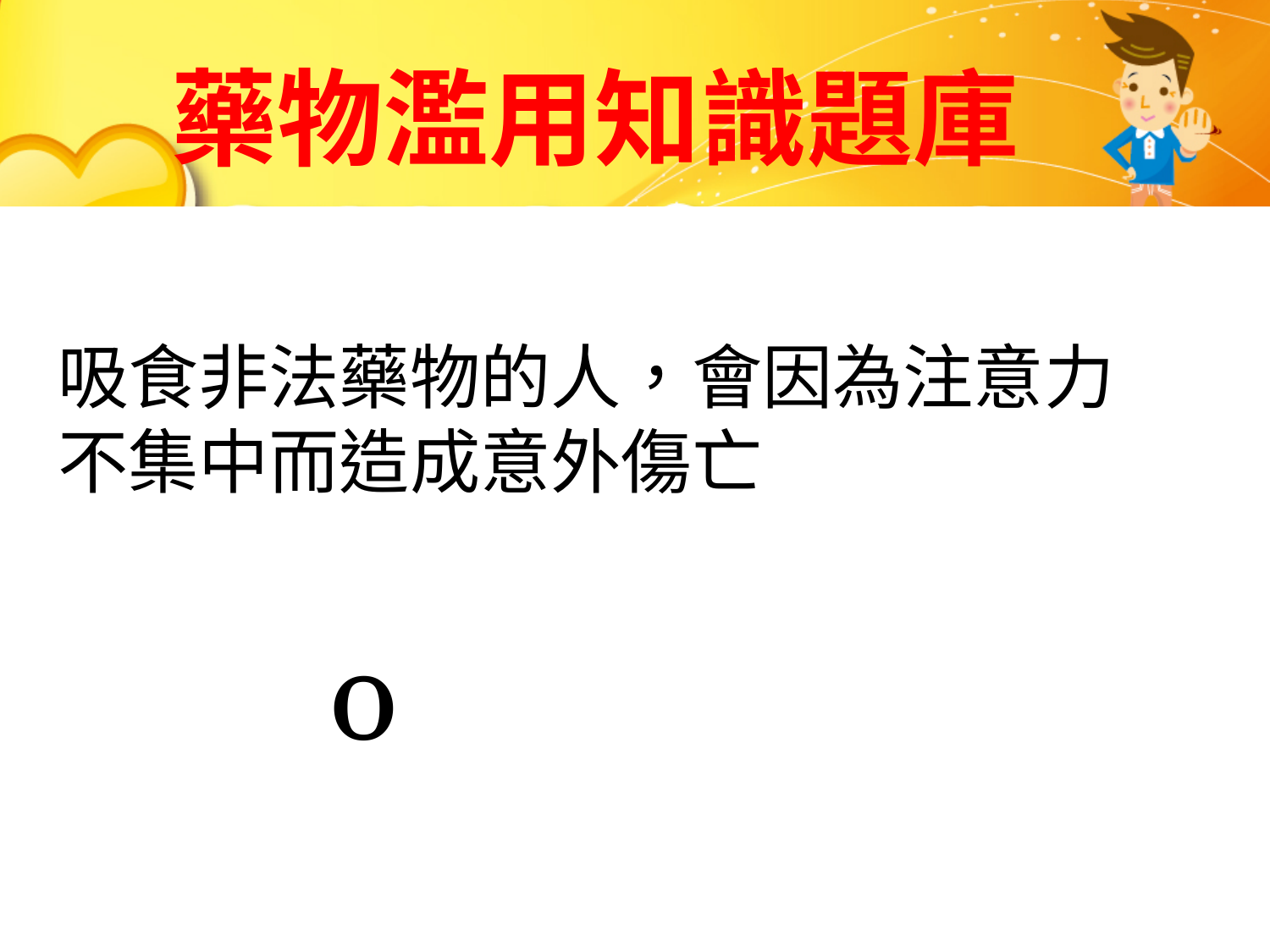

藥物濫用知識題庫
# 吸食非法藥物的人，會因為注意力不集中而造成意外傷亡
o